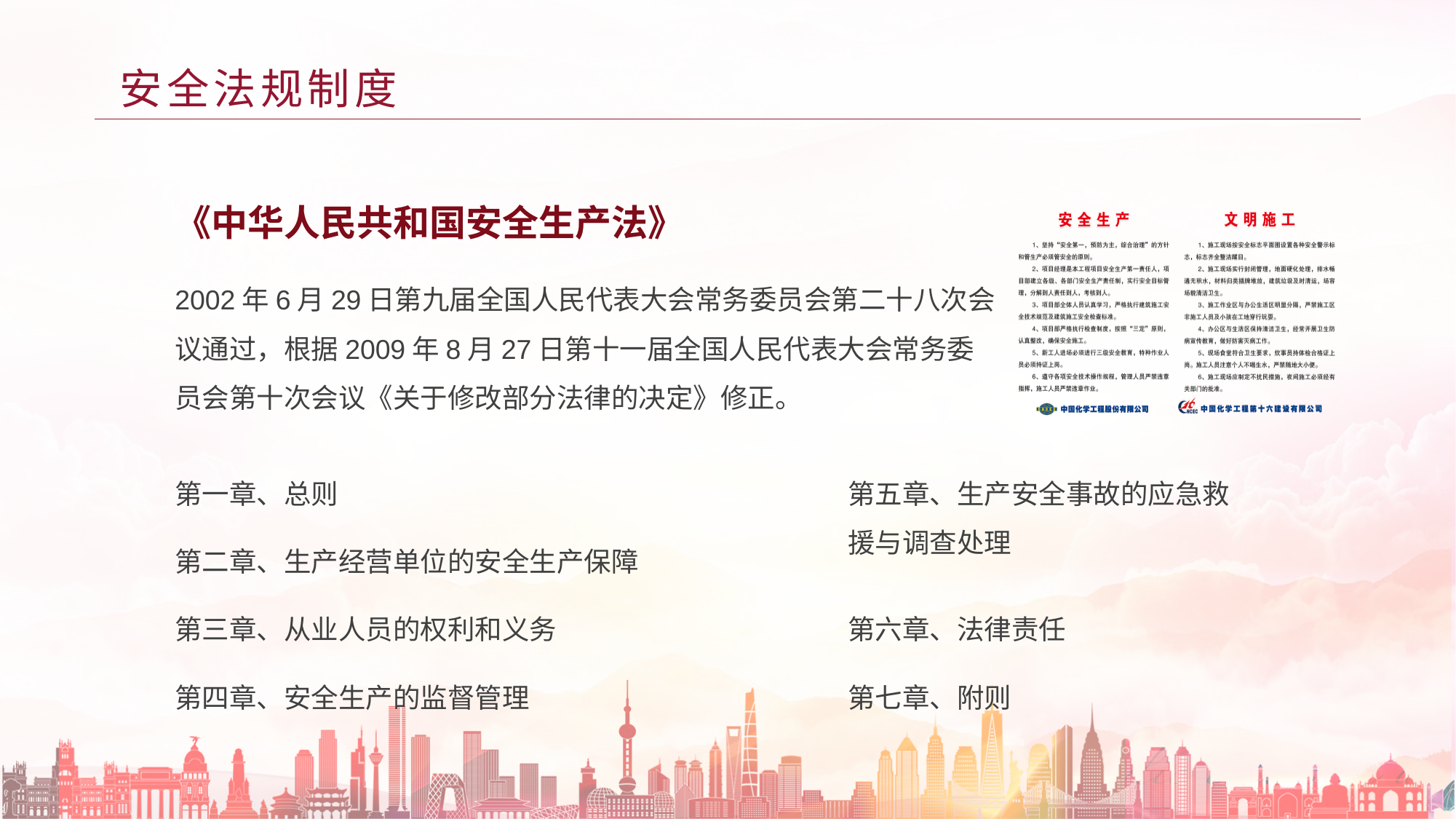

安全法规制度
《中华人民共和国安全生产法》

2002年6月29日第九届全国人民代表大会常务委员会第二十八次会议通过，根据2009年8月27日第十一届全国人民代表大会常务委员会第十次会议《关于修改部分法律的决定》修正。
第一章、总则
第五章、生产安全事故的应急救援与调查处理
第二章、生产经营单位的安全生产保障
第三章、从业人员的权利和义务
第六章、法律责任
第四章、安全生产的监督管理
第七章、附则